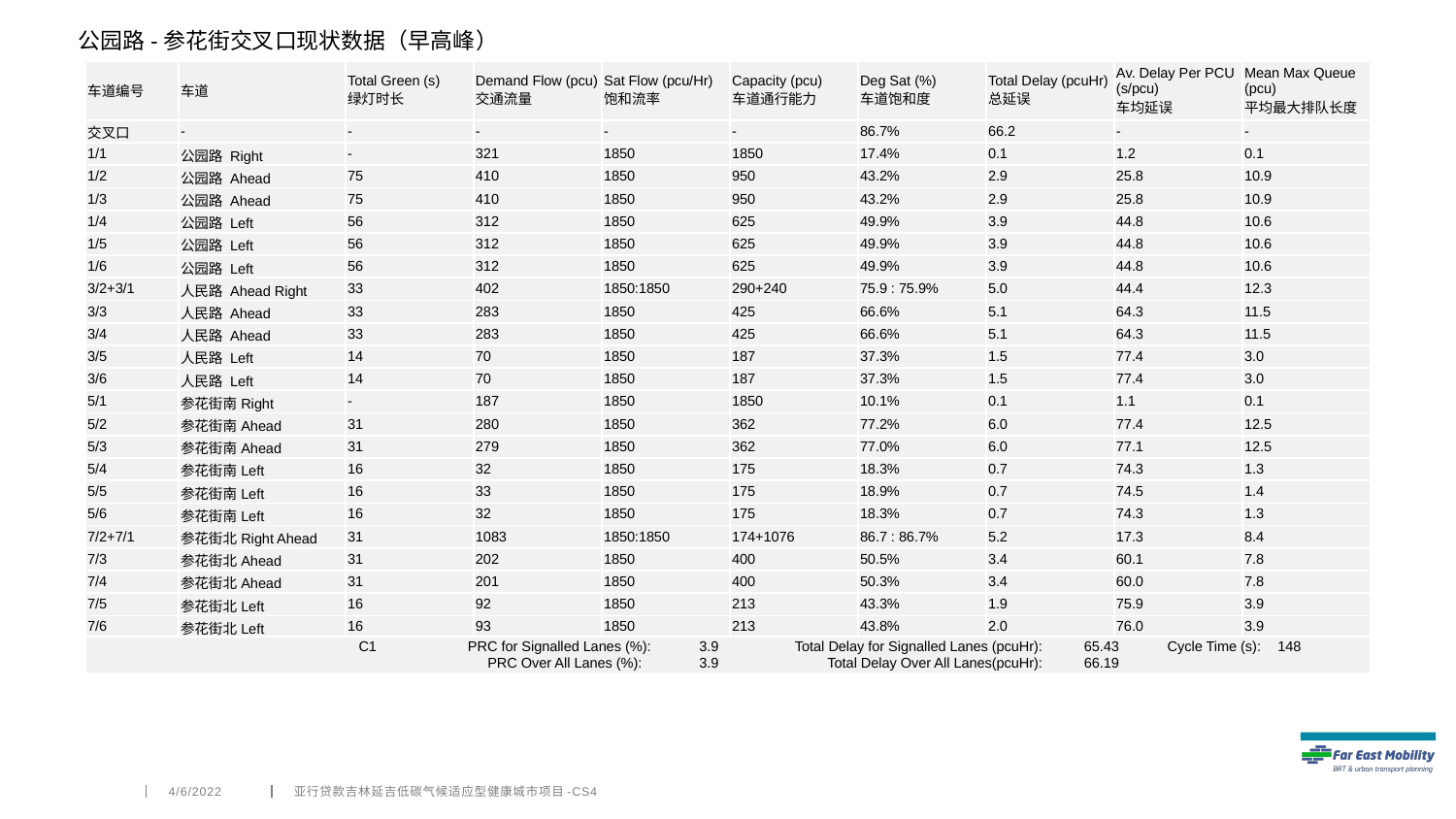

公园路-参花街交叉口现状数据（早高峰）
| 车道编号 | 车道 | Total Green (s) 绿灯时长 | Demand Flow (pcu) 交通流量 | Sat Flow (pcu/Hr) 饱和流率 | Capacity (pcu) 车道通行能力 | Deg Sat (%) 车道饱和度 | Total Delay (pcuHr) 总延误 | Av. Delay Per PCU (s/pcu) 车均延误 | Mean Max Queue (pcu) 平均最大排队长度 |
| --- | --- | --- | --- | --- | --- | --- | --- | --- | --- |
| 交叉口 | - | - | - | - | - | 86.7% | 66.2 | - | - |
| 1/1 | 公园路 Right | - | 321 | 1850 | 1850 | 17.4% | 0.1 | 1.2 | 0.1 |
| 1/2 | 公园路 Ahead | 75 | 410 | 1850 | 950 | 43.2% | 2.9 | 25.8 | 10.9 |
| 1/3 | 公园路 Ahead | 75 | 410 | 1850 | 950 | 43.2% | 2.9 | 25.8 | 10.9 |
| 1/4 | 公园路 Left | 56 | 312 | 1850 | 625 | 49.9% | 3.9 | 44.8 | 10.6 |
| 1/5 | 公园路 Left | 56 | 312 | 1850 | 625 | 49.9% | 3.9 | 44.8 | 10.6 |
| 1/6 | 公园路 Left | 56 | 312 | 1850 | 625 | 49.9% | 3.9 | 44.8 | 10.6 |
| 3/2+3/1 | 人民路 Ahead Right | 33 | 402 | 1850:1850 | 290+240 | 75.9 : 75.9% | 5.0 | 44.4 | 12.3 |
| 3/3 | 人民路 Ahead | 33 | 283 | 1850 | 425 | 66.6% | 5.1 | 64.3 | 11.5 |
| 3/4 | 人民路 Ahead | 33 | 283 | 1850 | 425 | 66.6% | 5.1 | 64.3 | 11.5 |
| 3/5 | 人民路 Left | 14 | 70 | 1850 | 187 | 37.3% | 1.5 | 77.4 | 3.0 |
| 3/6 | 人民路 Left | 14 | 70 | 1850 | 187 | 37.3% | 1.5 | 77.4 | 3.0 |
| 5/1 | 参花街南Right | - | 187 | 1850 | 1850 | 10.1% | 0.1 | 1.1 | 0.1 |
| 5/2 | 参花街南Ahead | 31 | 280 | 1850 | 362 | 77.2% | 6.0 | 77.4 | 12.5 |
| 5/3 | 参花街南Ahead | 31 | 279 | 1850 | 362 | 77.0% | 6.0 | 77.1 | 12.5 |
| 5/4 | 参花街南Left | 16 | 32 | 1850 | 175 | 18.3% | 0.7 | 74.3 | 1.3 |
| 5/5 | 参花街南Left | 16 | 33 | 1850 | 175 | 18.9% | 0.7 | 74.5 | 1.4 |
| 5/6 | 参花街南Left | 16 | 32 | 1850 | 175 | 18.3% | 0.7 | 74.3 | 1.3 |
| 7/2+7/1 | 参花街北Right Ahead | 31 | 1083 | 1850:1850 | 174+1076 | 86.7 : 86.7% | 5.2 | 17.3 | 8.4 |
| 7/3 | 参花街北Ahead | 31 | 202 | 1850 | 400 | 50.5% | 3.4 | 60.1 | 7.8 |
| 7/4 | 参花街北Ahead | 31 | 201 | 1850 | 400 | 50.3% | 3.4 | 60.0 | 7.8 |
| 7/5 | 参花街北Left | 16 | 92 | 1850 | 213 | 43.3% | 1.9 | 75.9 | 3.9 |
| 7/6 | 参花街北Left | 16 | 93 | 1850 | 213 | 43.8% | 2.0 | 76.0 | 3.9 |
| C1 PRC for Signalled Lanes (%): 3.9 Total Delay for Signalled Lanes (pcuHr): 65.43 Cycle Time (s): 148 PRC Over All Lanes (%): 3.9 Total Delay Over All Lanes(pcuHr): 66.19 |  |  |  |  |  |  |  |  |  |
4/6/2022
亚行贷款吉林延吉低碳气候适应型健康城市项目-CS4